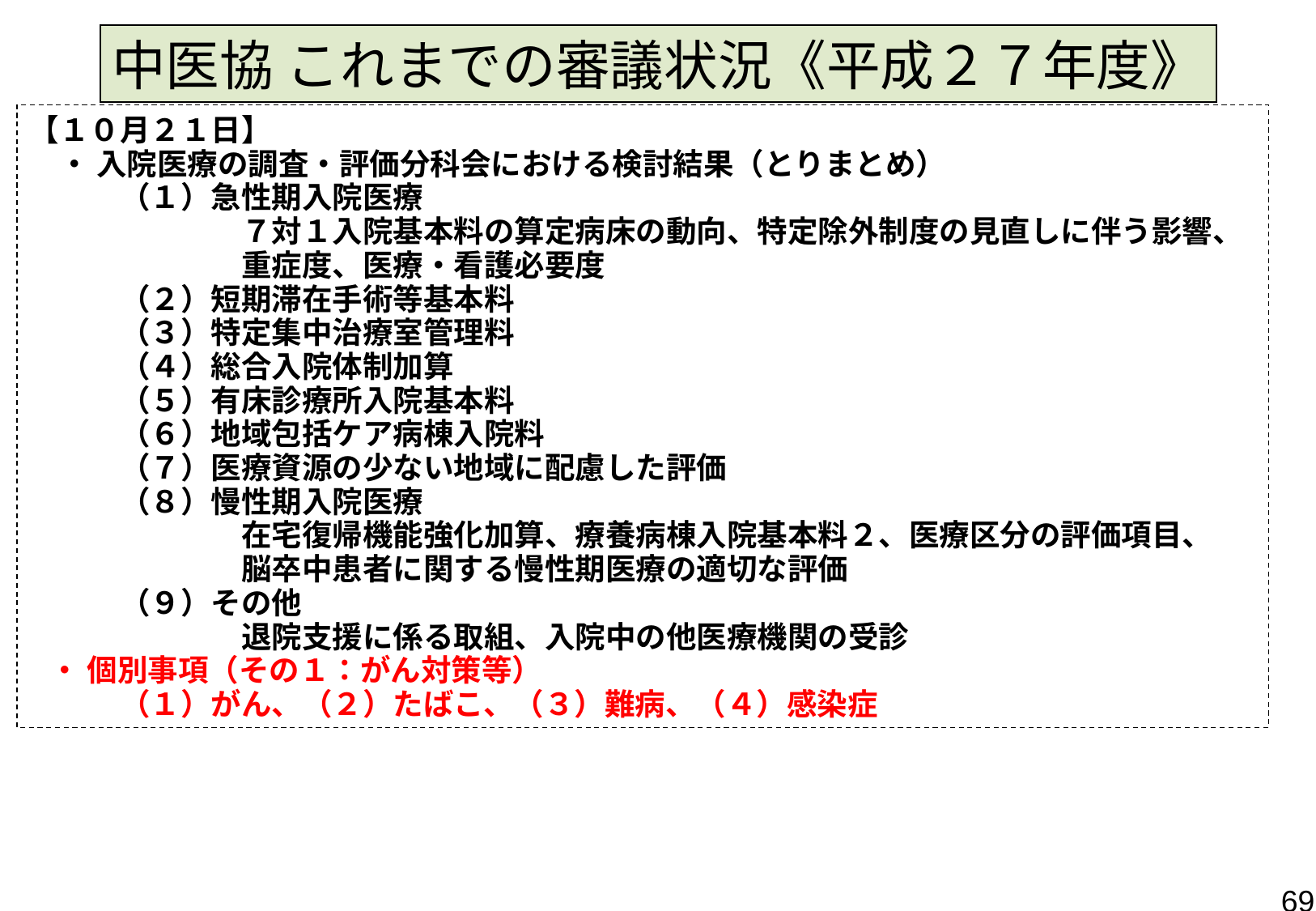

中医協 これまでの審議状況《平成２７年度》
【１０月２１日】
　・ 入院医療の調査・評価分科会における検討結果（とりまとめ）
　　　（１）急性期入院医療
　　　　　　　７対１入院基本料の算定病床の動向、特定除外制度の見直しに伴う影響、
　　　　　　　重症度、医療・看護必要度
　　　（２）短期滞在手術等基本料
　　　（３）特定集中治療室管理料
　　　（４）総合入院体制加算
　　　（５）有床診療所入院基本料
　　　（６）地域包括ケア病棟入院料
　　　（７）医療資源の少ない地域に配慮した評価
　　　（８）慢性期入院医療
　　　　　　　在宅復帰機能強化加算、療養病棟入院基本料２、医療区分の評価項目、
　　　　　　　脳卒中患者に関する慢性期医療の適切な評価
　　　（９）その他
　　　　　　　退院支援に係る取組、入院中の他医療機関の受診
  ・ 個別事項（その１：がん対策等）
　　　（１）がん、（２）たばこ、（３）難病、（４）感染症
69